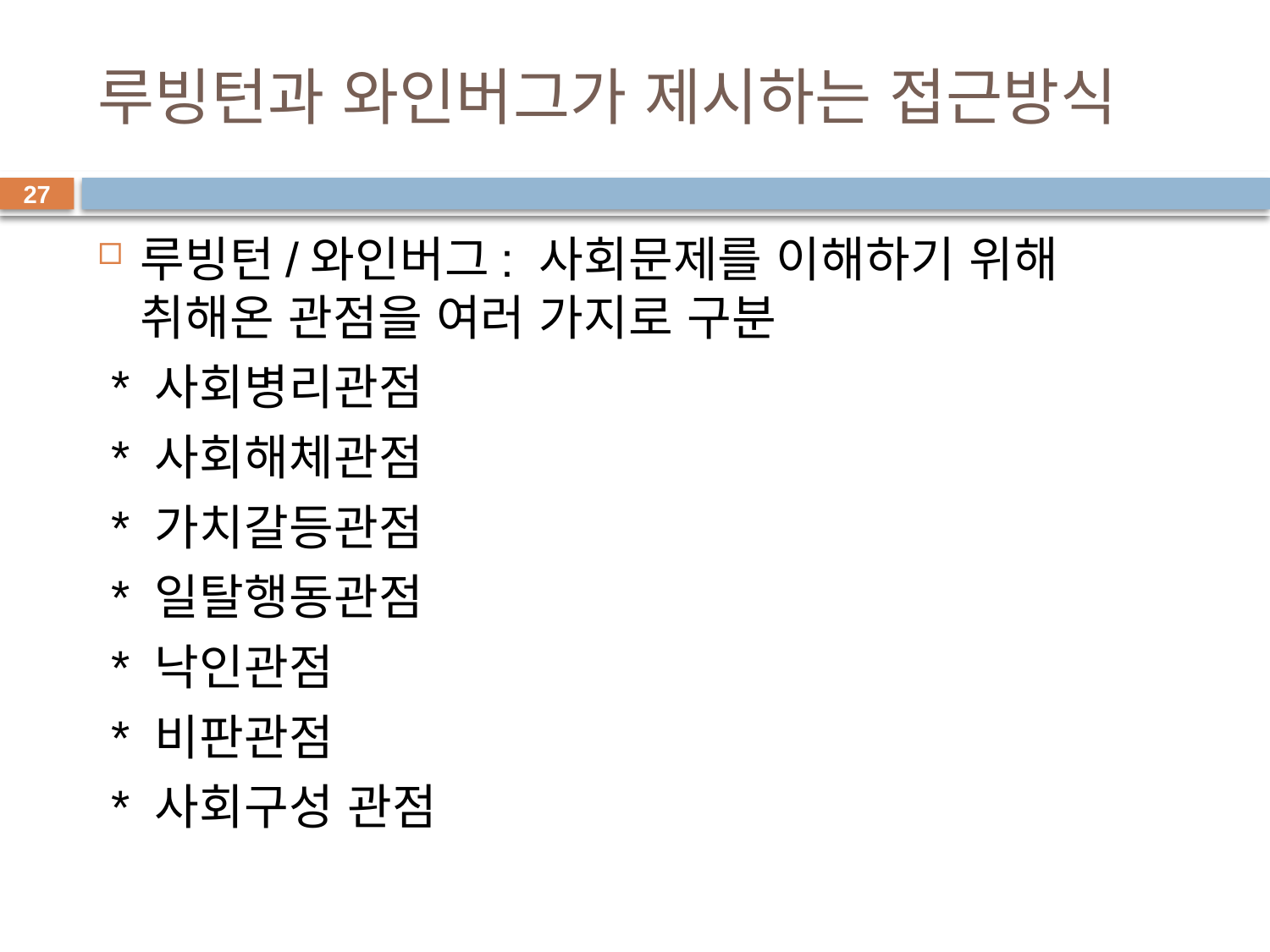

# 루빙턴과 와인버그가 제시하는 접근방식
27
루빙턴/와인버그: 사회문제를 이해하기 위해 취해온 관점을 여러 가지로 구분
 * 사회병리관점
 * 사회해체관점
 * 가치갈등관점
 * 일탈행동관점
 * 낙인관점
 * 비판관점
 * 사회구성 관점